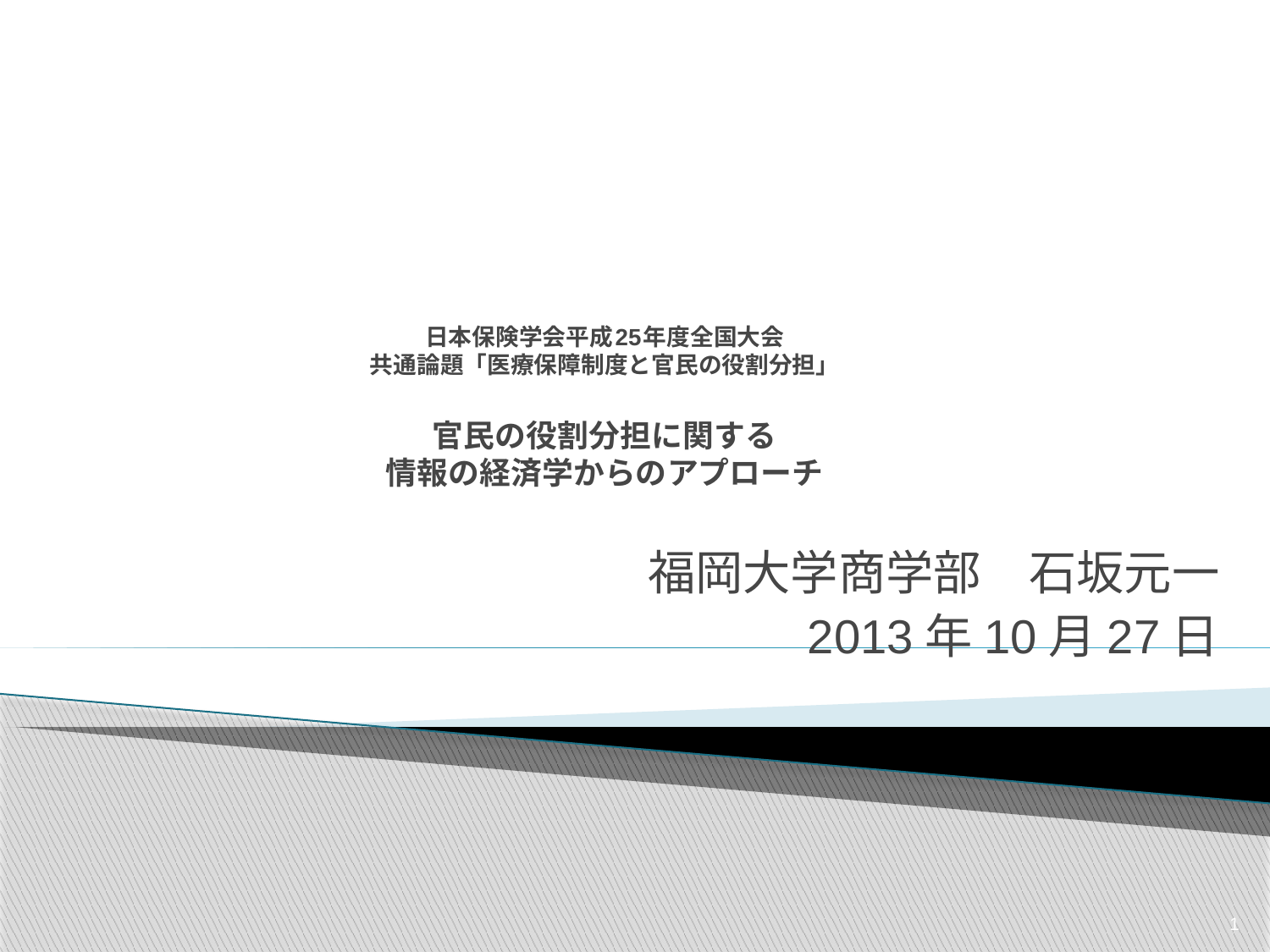

# 日本保険学会平成25年度全国大会 共通論題「医療保障制度と官民の役割分担」 官民の役割分担に関する 情報の経済学からのアプローチ
福岡大学商学部　石坂元一
2013年10月27日
1